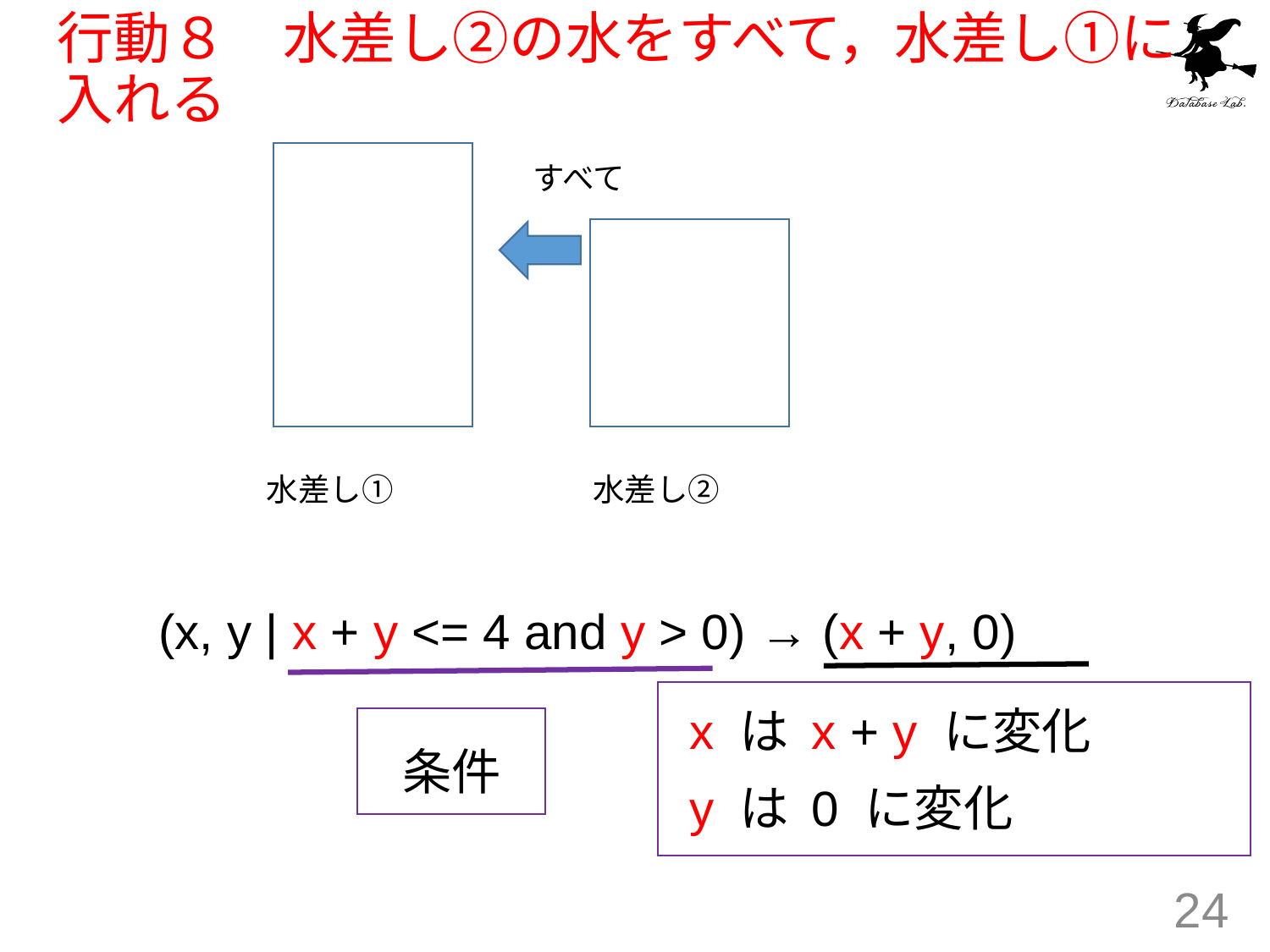

# 行動８　水差し②の水をすべて，水差し①に入れる

すべて

水差し①
水差し②
(x, y | x + y <= 4 and y > 0) → (x + y, 0)

x は x + y に変化
y は 0 に変化

条件
24